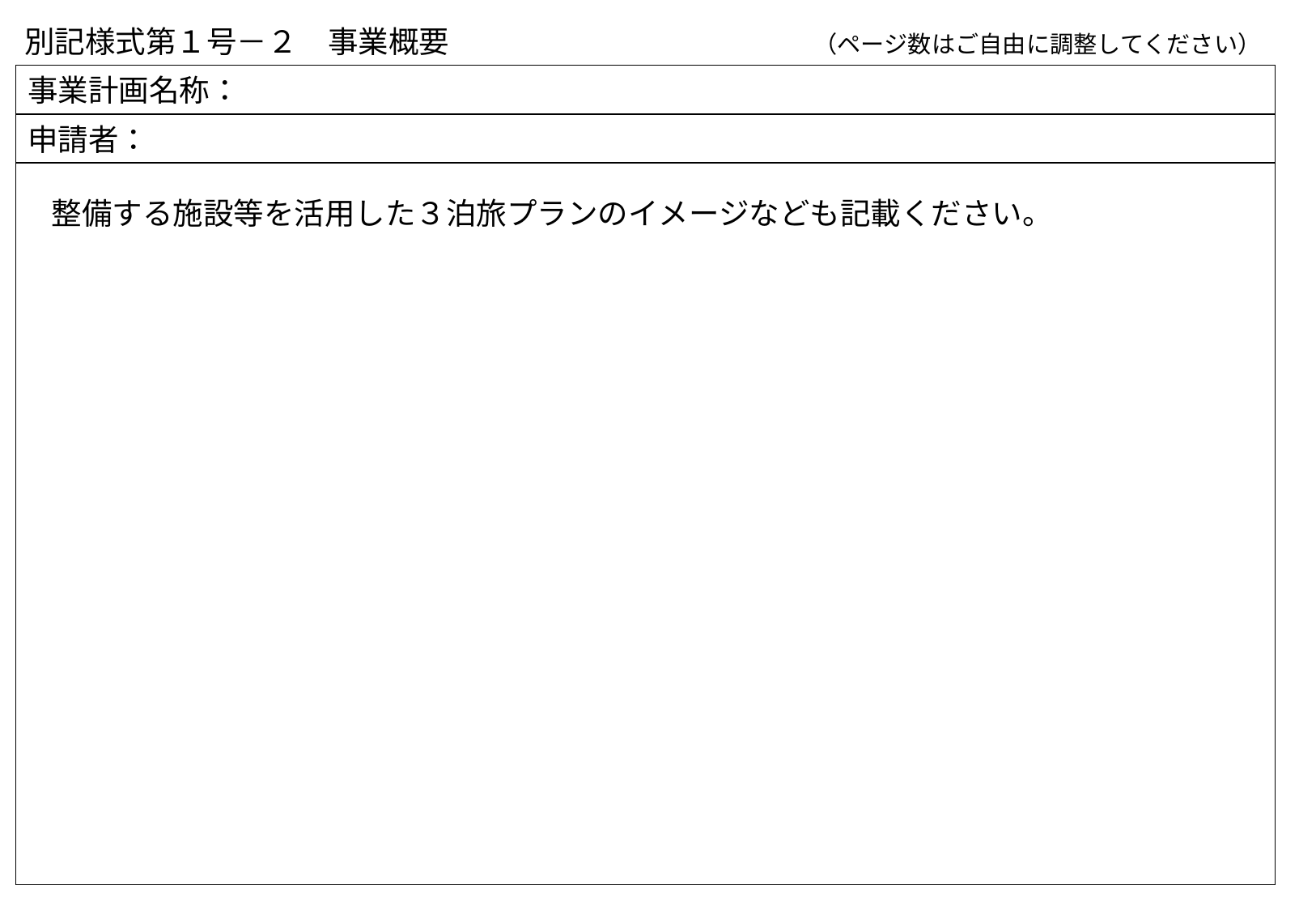

別記様式第１号－２　事業概要　　　　　　　　　　　　（ページ数はご自由に調整してください）
事業計画名称：
申請者：

整備する施設等を活用した３泊旅プランのイメージなども記載ください。